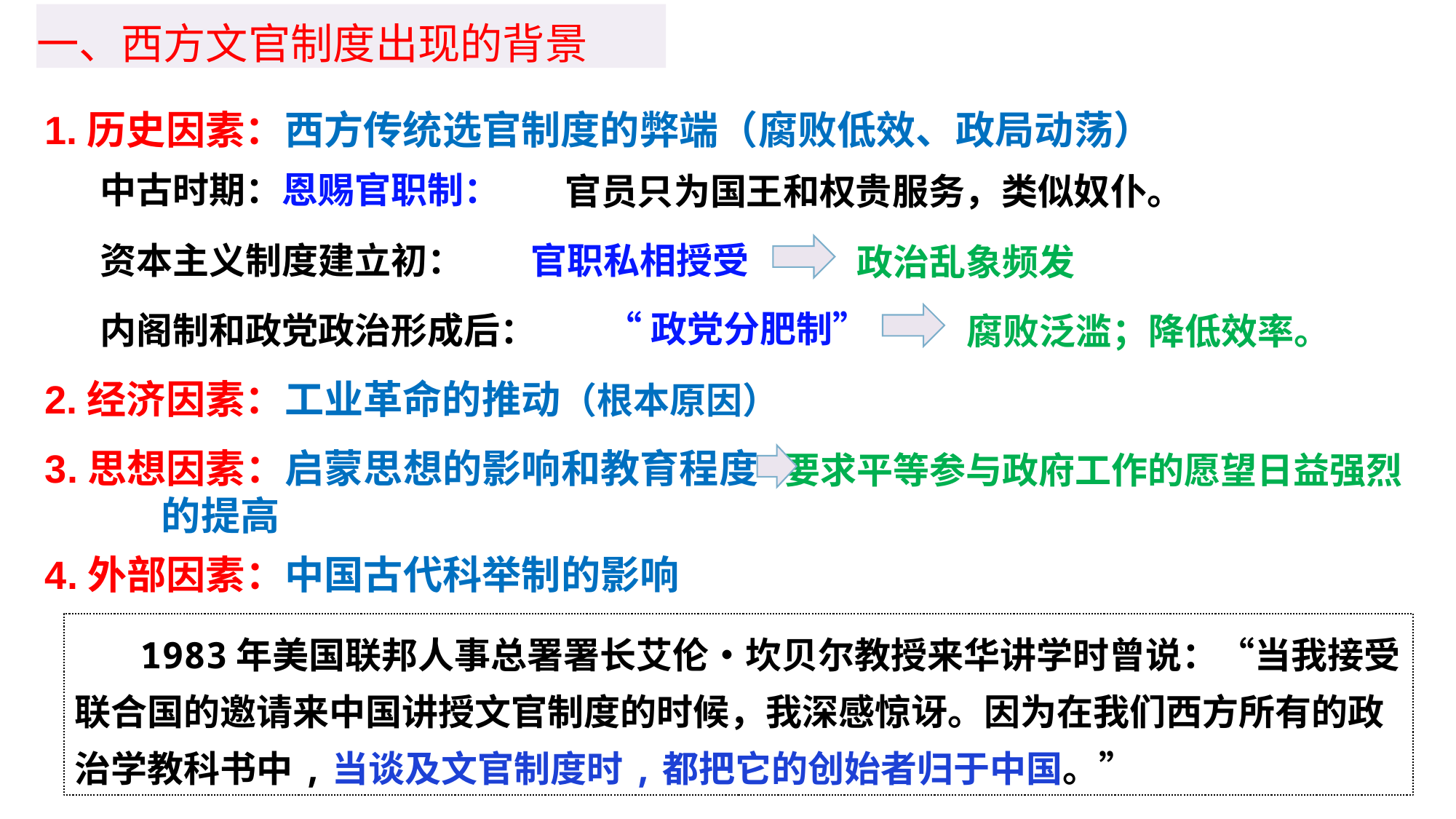

一、西方文官制度出现的背景
1.历史因素：西方传统选官制度的弊端（腐败低效、政局动荡）
  中古时期：恩赐官职制：
官员只为国王和权贵服务，类似奴仆。
官职私相授受
  资本主义制度建立初：
政治乱象频发

“政党分肥制”
  内阁制和政党政治形成后：
腐败泛滥；降低效率。

2.经济因素：工业革命的推动（根本原因）
要求平等参与政府工作的愿望日益强烈
3.思想因素：启蒙思想的影响和教育程度
            的提高

4.外部因素：中国古代科举制的影响
   1983年美国联邦人事总署署长艾伦•坎贝尔教授来华讲学时曾说：“当我接受联合国的邀请来中国讲授文官制度的时候，我深感惊讶。因为在我们西方所有的政治学教科书中,当谈及文官制度时,都把它的创始者归于中国。”